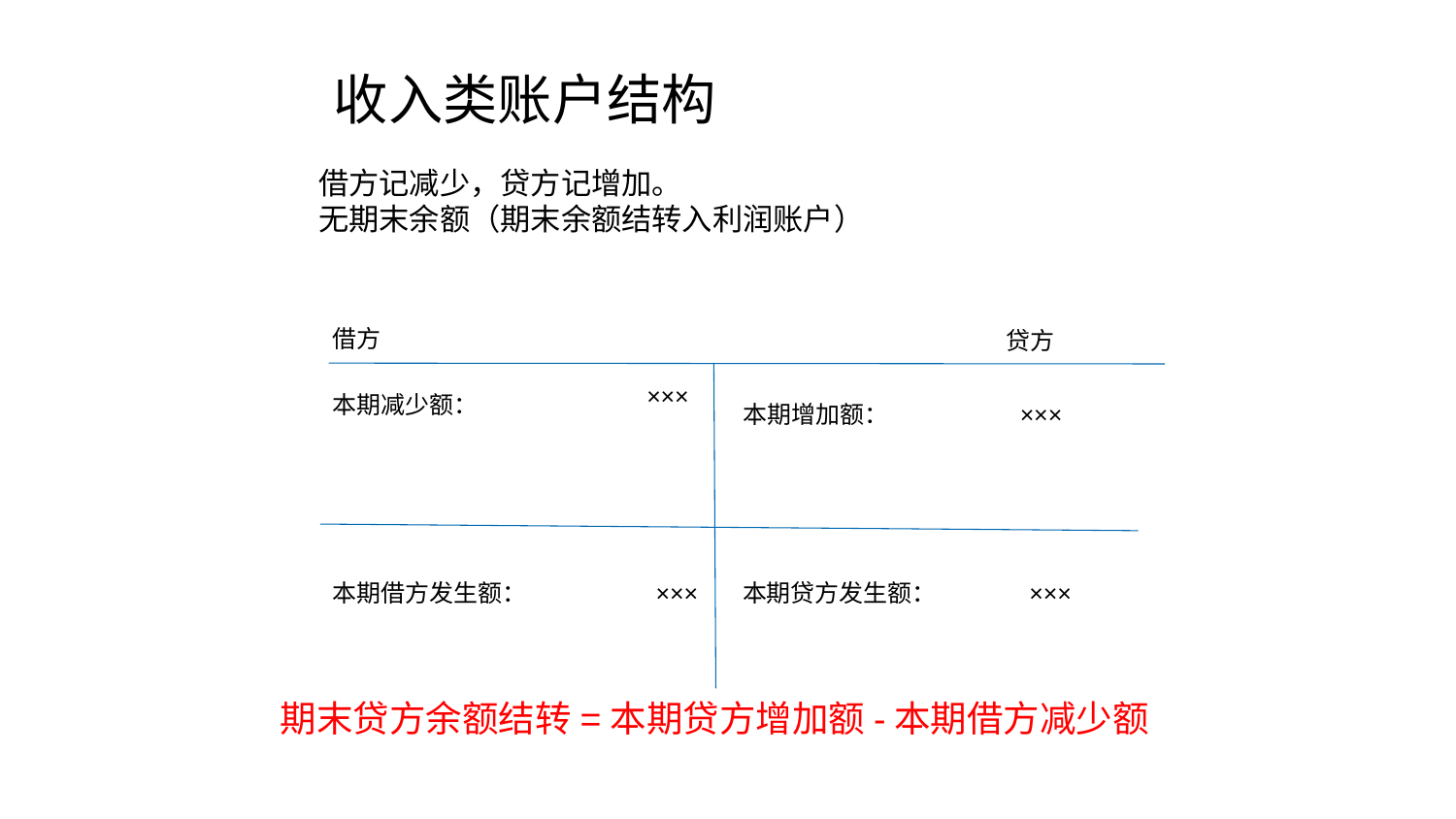

# 收入类账户结构
借方记减少，贷方记增加。
无期末余额（期末余额结转入利润账户）
借方
贷方
×××
本期减少额：
本期增加额：
×××
本期借方发生额：
本期贷方发生额：
×××
×××
期末贷方余额结转=本期贷方增加额-本期借方减少额